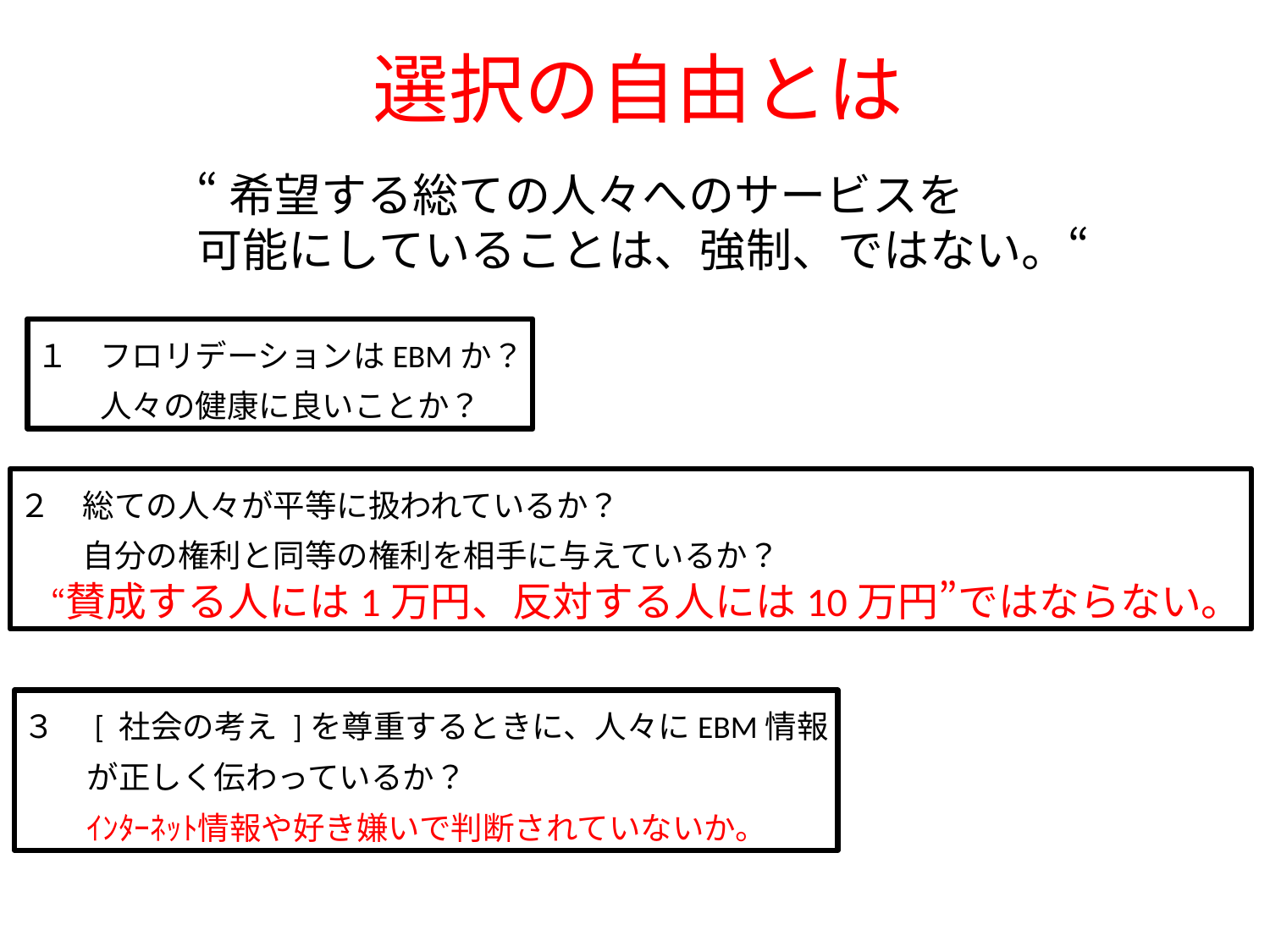

# 選択の自由とは
“希望する総ての人々へのサービスを
可能にしていることは、強制、ではない。“
１　フロリデーションはEBMか？
　　人々の健康に良いことか？
２　総ての人々が平等に扱われているか？
　　自分の権利と同等の権利を相手に与えているか？
　“賛成する人には1万円、反対する人には10万円”ではならない。
３　[ 社会の考え ]を尊重するときに、人々にEBM情報
　　が正しく伝わっているか？
　　ｲﾝﾀｰﾈｯﾄ情報や好き嫌いで判断されていないか。